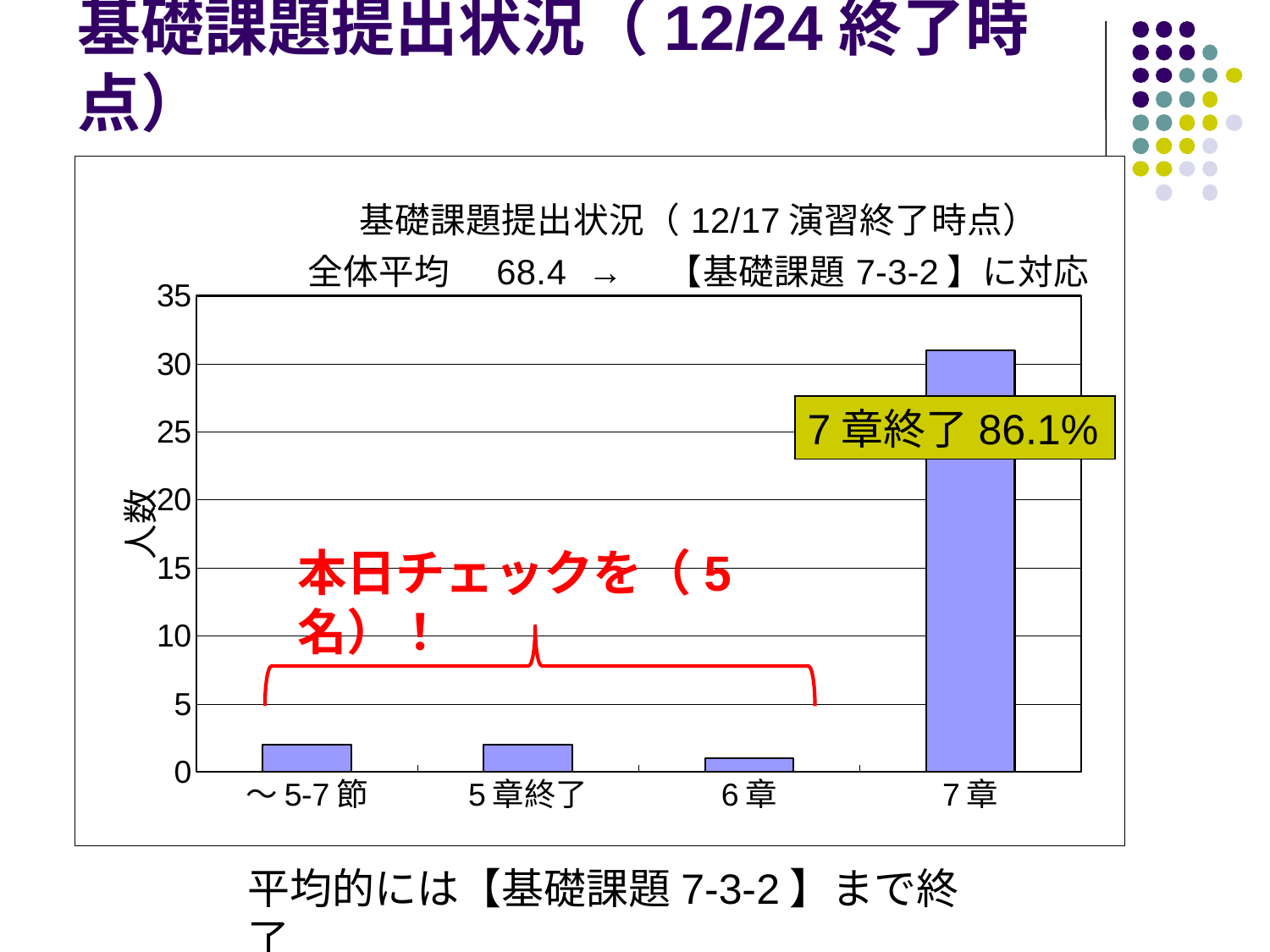

# 基礎課題提出状況（12/24終了時点）

### Chart: 基礎課題提出状況（12/17演習終了時点）
全体平均　68.4  →　【基礎課題7-3-2】に対応

| Category |  |
|---|---|
| ～5-7節 | 2.0 |
| 5章終了 | 2.0 |
| 6章 | 1.0 |
| 7章 | 31.0 |
7章終了86.1%
本日チェックを（5名）！
平均的には【基礎課題7-3-2】まで終了